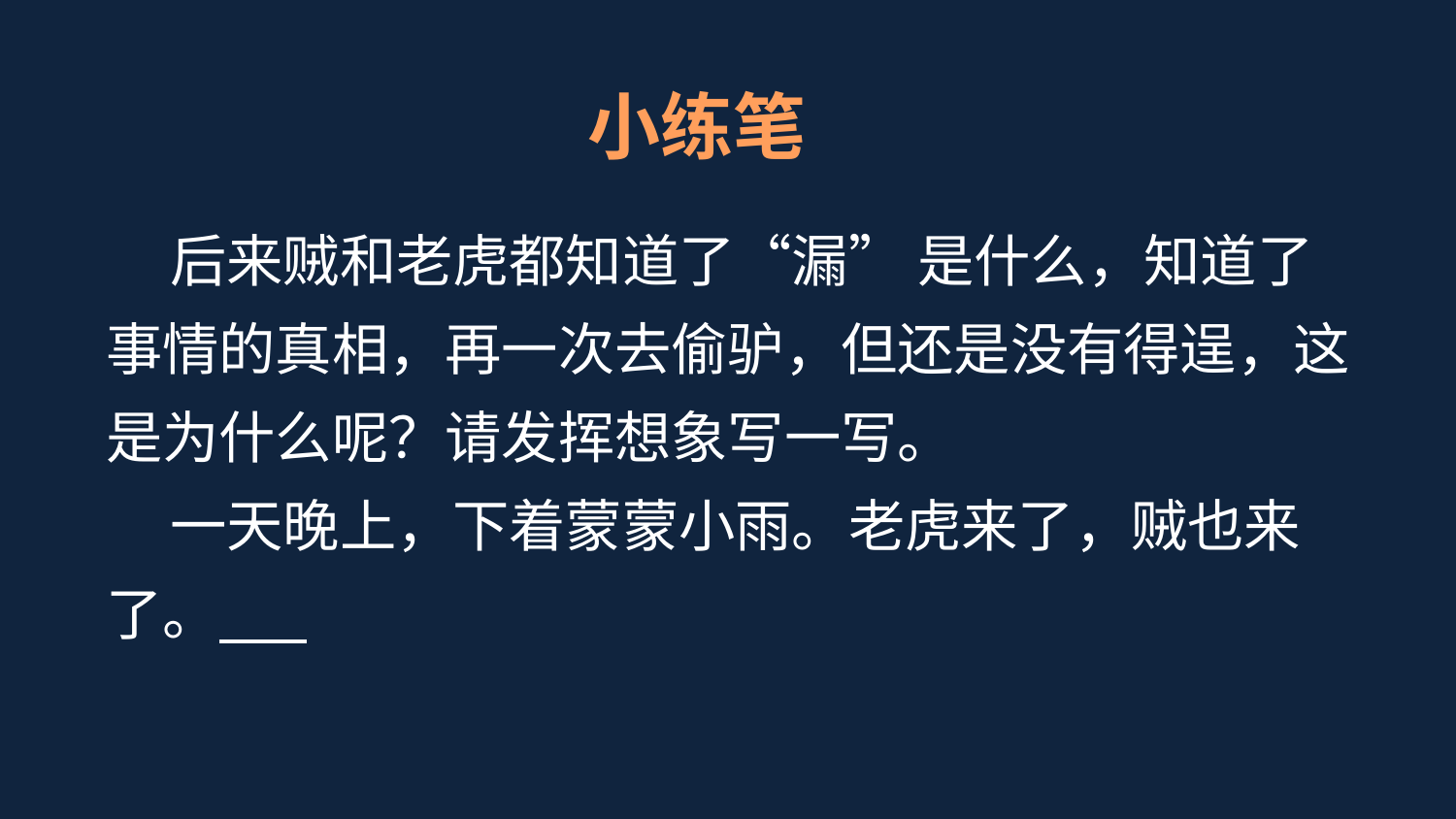

小练笔
    后来贼和老虎都知道了“漏” 是什么，知道了事情的真相，再一次去偷驴，但还是没有得逞，这是为什么呢？请发挥想象写一写。
    一天晚上，下着蒙蒙小雨。老虎来了，贼也来了。